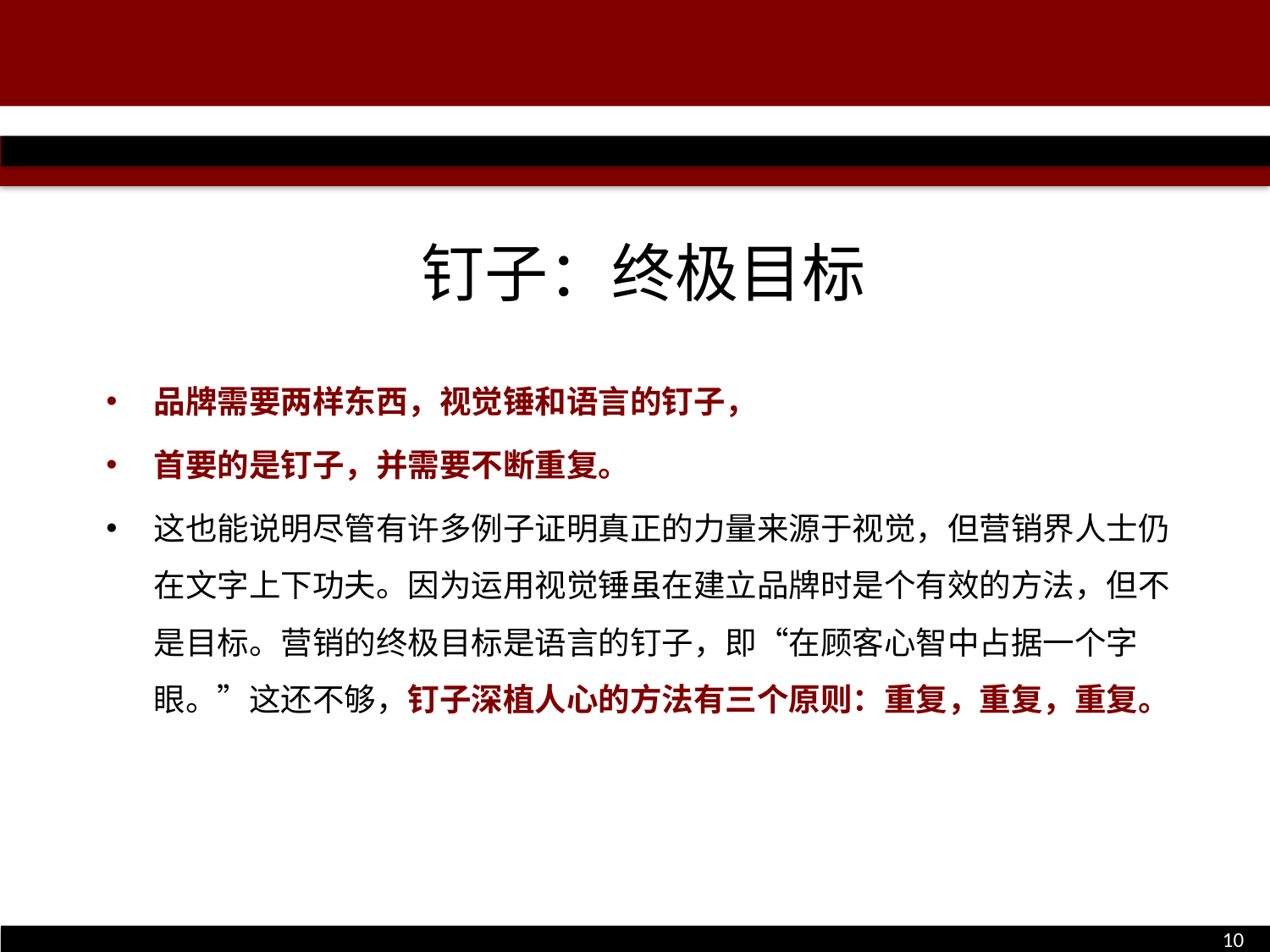

# 钉子：终极目标
品牌需要两样东西，视觉锤和语言的钉子，
首要的是钉子，并需要不断重复。
这也能说明尽管有许多例子证明真正的力量来源于视觉，但营销界人士仍在文字上下功夫。因为运用视觉锤虽在建立品牌时是个有效的方法，但不是目标。营销的终极目标是语言的钉子，即“在顾客心智中占据一个字眼。”这还不够，钉子深植人心的方法有三个原则：重复，重复，重复。